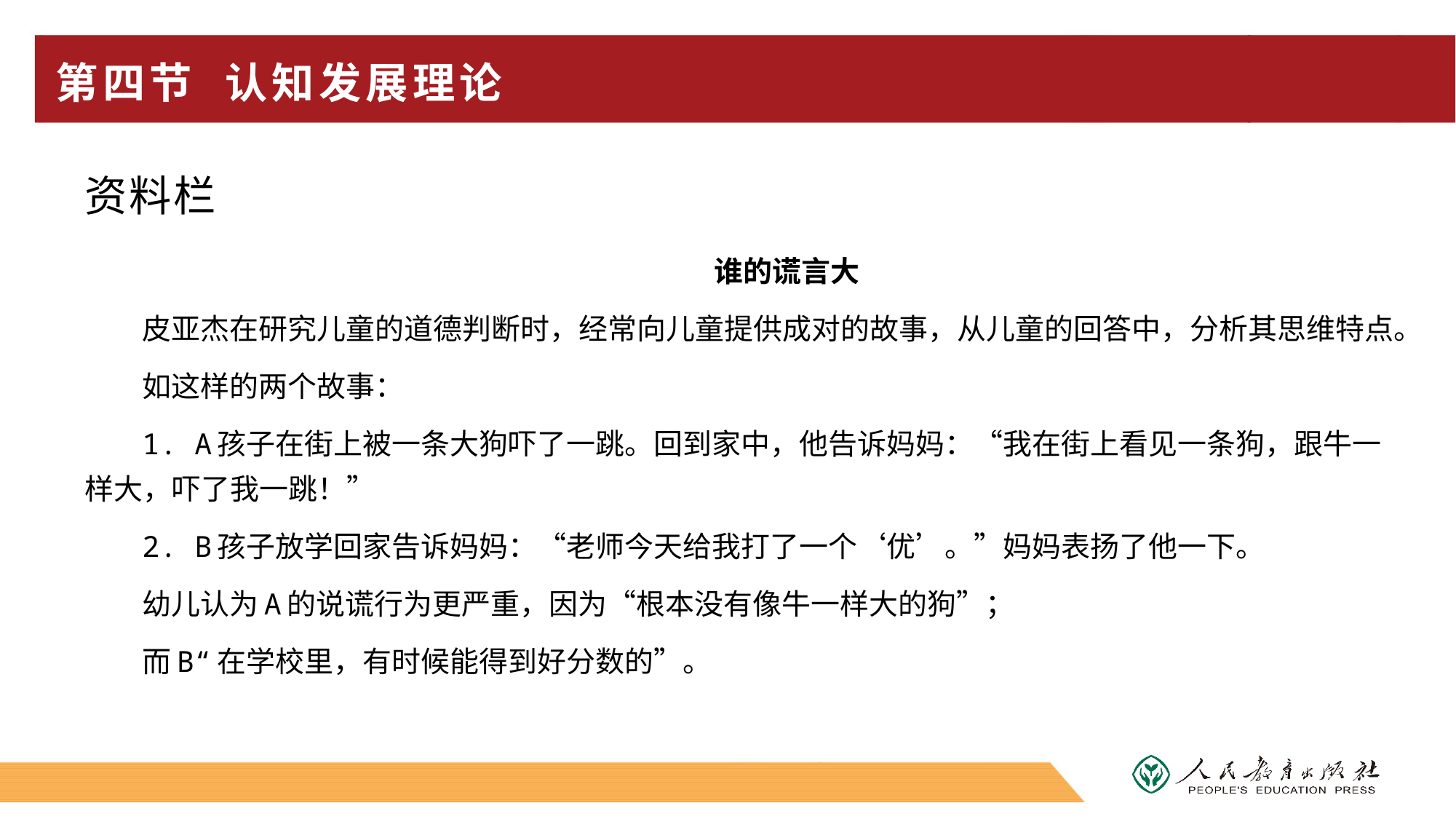

# 第四节  认知发展理论
资料栏
    谁的谎言大
皮亚杰在研究儿童的道德判断时，经常向儿童提供成对的故事，从儿童的回答中，分析其思维特点。
如这样的两个故事：
1. A孩子在街上被一条大狗吓了一跳。回到家中，他告诉妈妈：“我在街上看见一条狗，跟牛一样大，吓了我一跳！”
2. B孩子放学回家告诉妈妈：“老师今天给我打了一个‘优’。”妈妈表扬了他一下。
幼儿认为A的说谎行为更严重，因为“根本没有像牛一样大的狗”；
而B“在学校里，有时候能得到好分数的”。